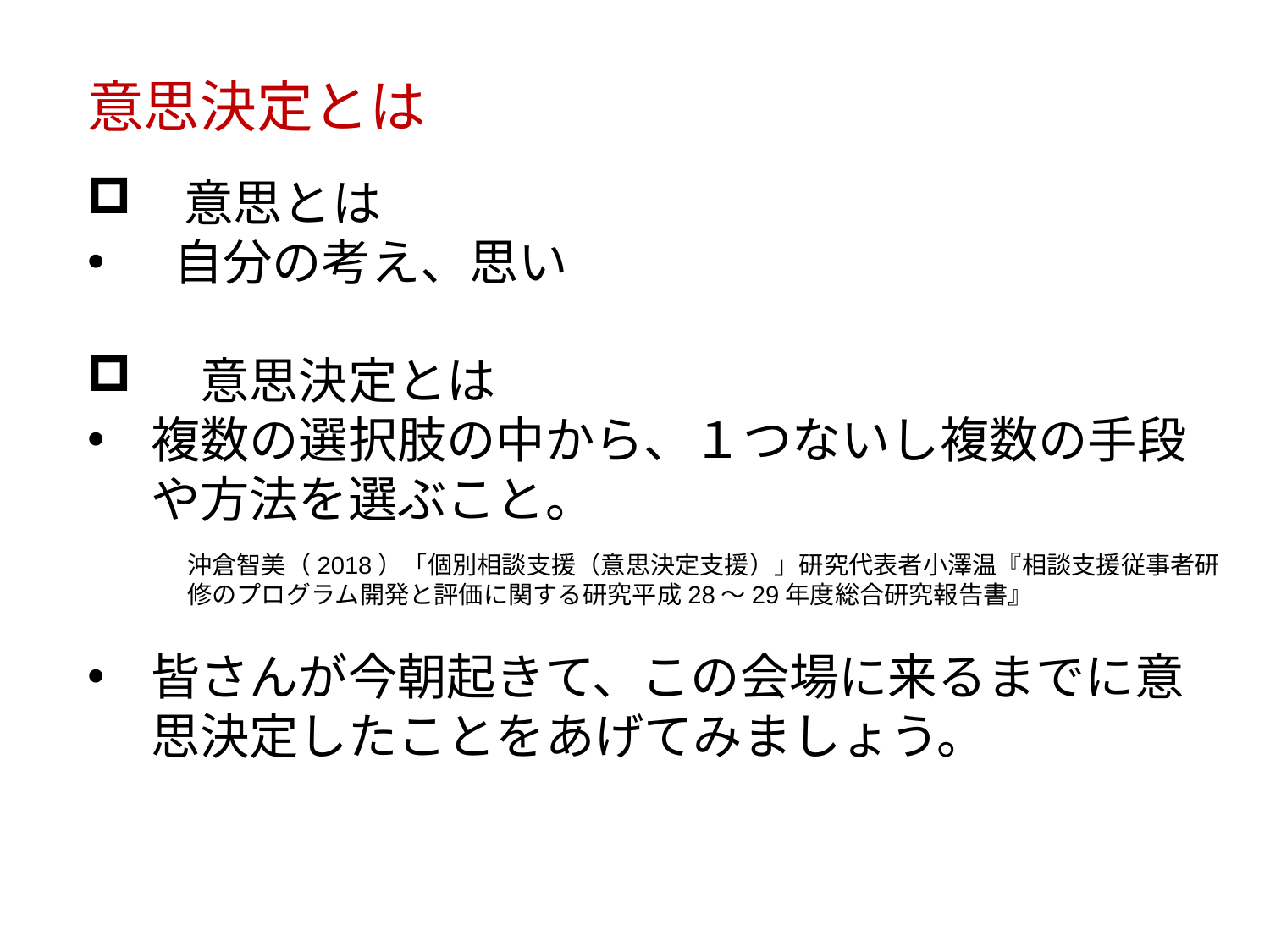

意思決定とは
　意思とは
 自分の考え、思い

　意思決定とは
複数の選択肢の中から、１つないし複数の手段や方法を選ぶこと。

皆さんが今朝起きて、この会場に来るまでに意思決定したことをあげてみましょう。
沖倉智美（2018）「個別相談支援（意思決定支援）」研究代表者小澤温『相談支援従事者研修のプログラム開発と評価に関する研究平成28～29年度総合研究報告書』